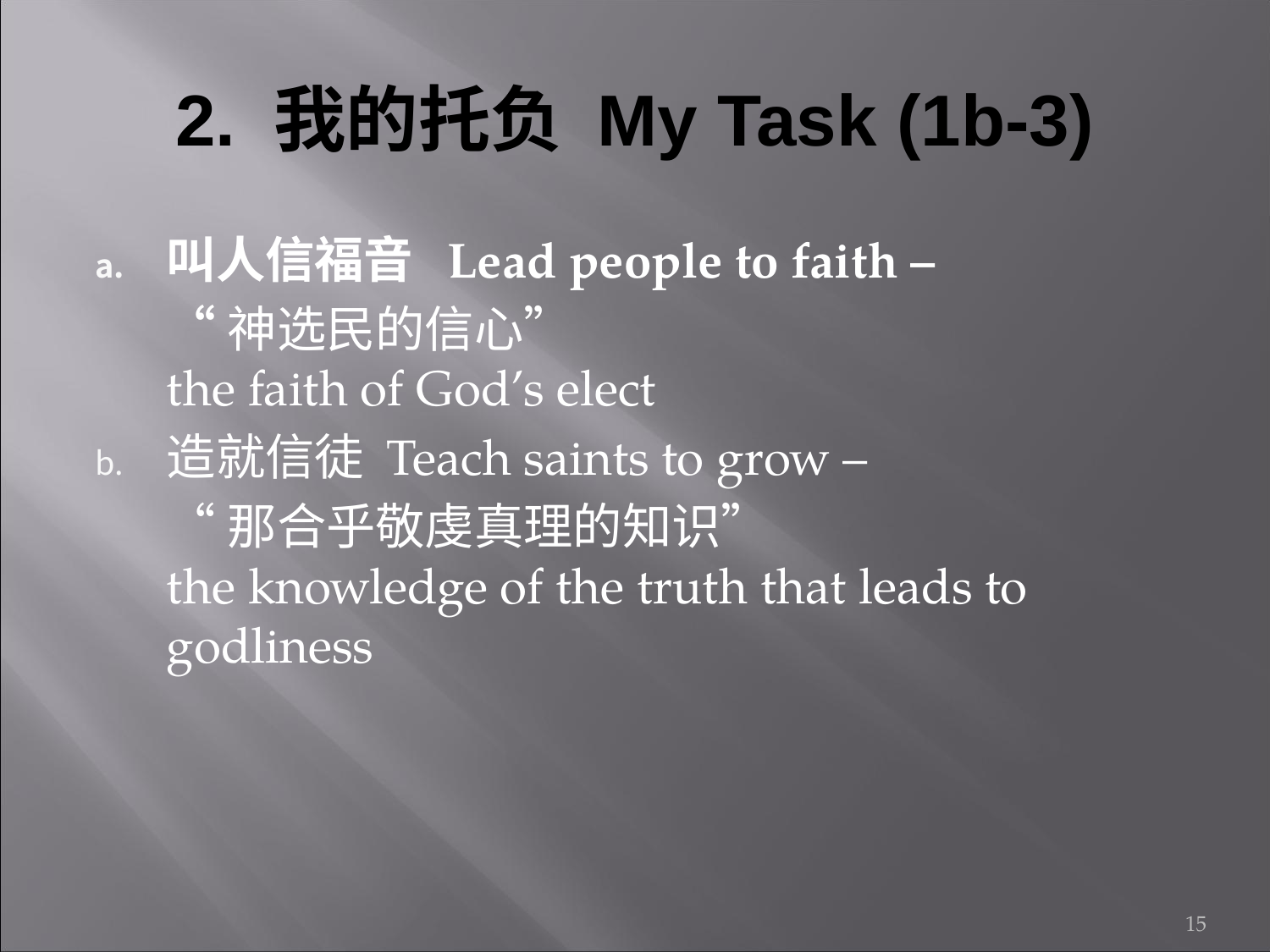

# 2. 我的托负 My Task (1b-3)
叫人信福音  Lead people to faith –
	“神选民的信心”
the faith of God’s elect
造就信徒 Teach saints to grow –
	“那合乎敬虔真理的知识”
the knowledge of the truth that leads to godliness
15